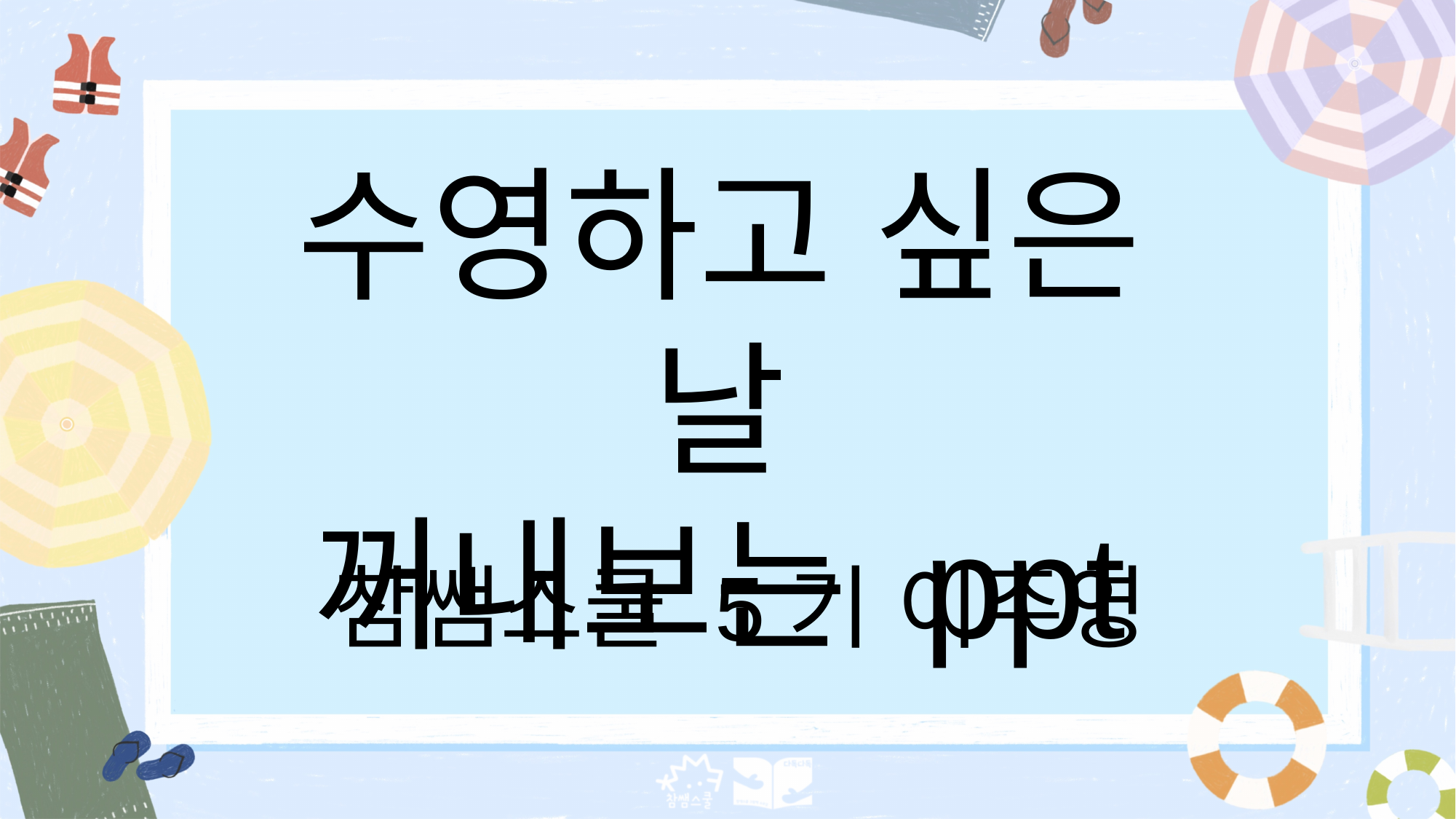

수영하고 싶은 날
꺼내보는 ppt
 참쌤스쿨 5기 이주영